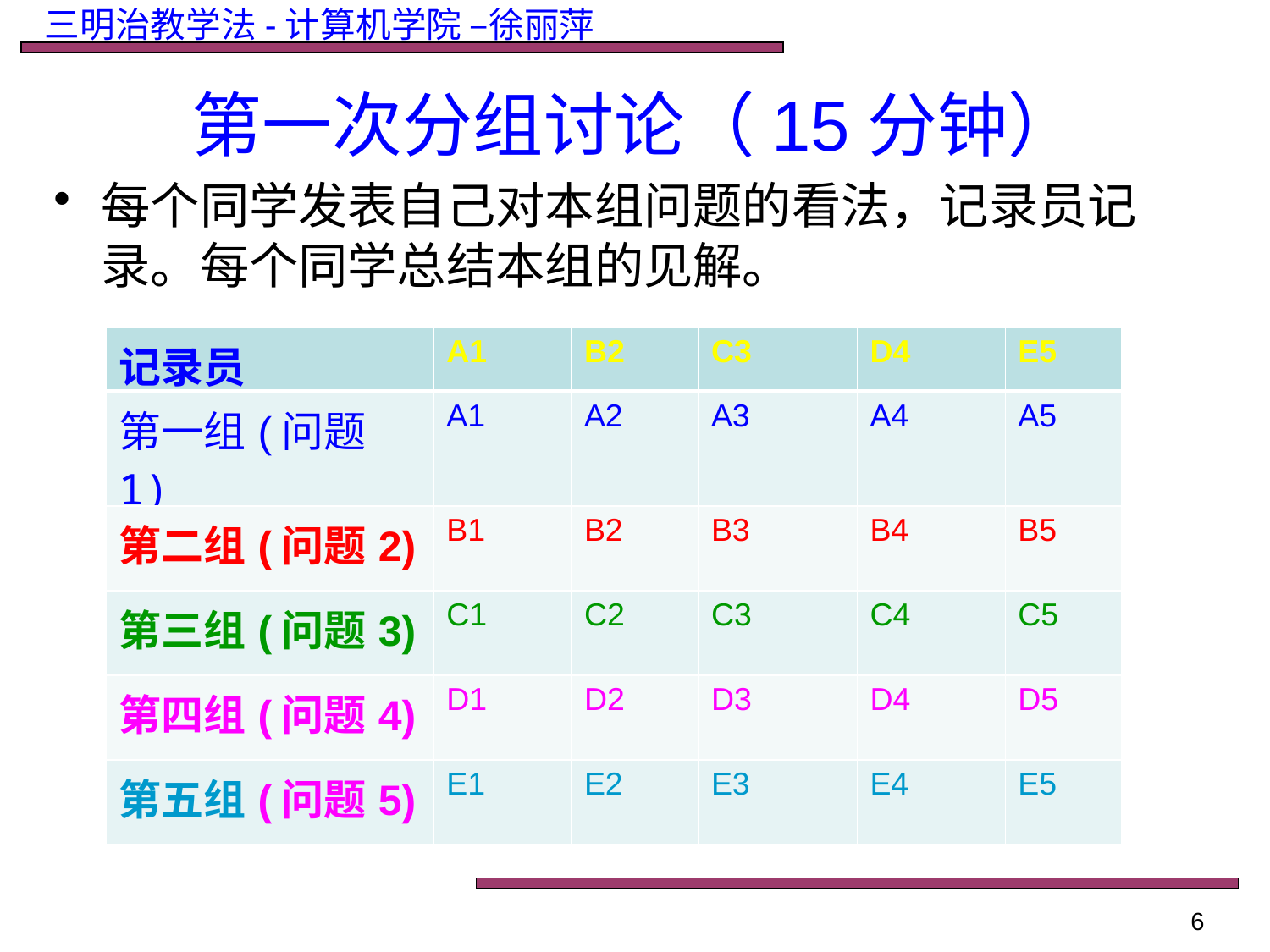

第一次分组讨论（15分钟）

每个同学发表自己对本组问题的看法，记录员记录。每个同学总结本组的见解。
| 记录员 | A1 | B2 | C3 | D4 | E5 |
| --- | --- | --- | --- | --- | --- |
| 第一组(问题1) | A1 | A2 | A3 | A4 | A5 |
| 第二组(问题2) | B1 | B2 | B3 | B4 | B5 |
| 第三组(问题3) | C1 | C2 | C3 | C4 | C5 |
| 第四组(问题4) | D1 | D2 | D3 | D4 | D5 |
| 第五组(问题5) | E1 | E2 | E3 | E4 | E5 |
6